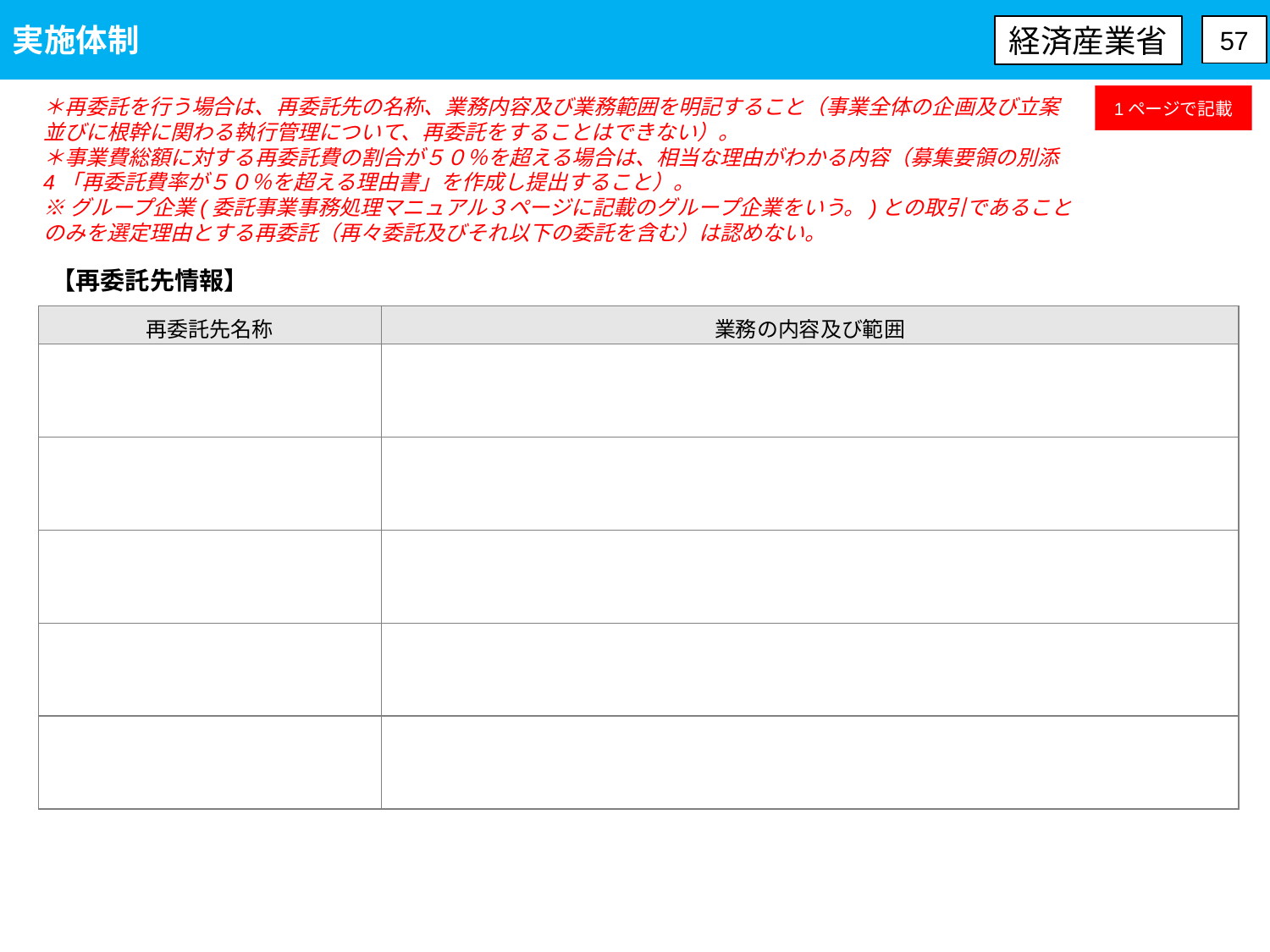

実施体制
経済産業省
57
1ページで記載
＊再委託を行う場合は、再委託先の名称、業務内容及び業務範囲を明記すること（事業全体の企画及び立案並びに根幹に関わる執行管理について、再委託をすることはできない）。
＊事業費総額に対する再委託費の割合が５０％を超える場合は、相当な理由がわかる内容（募集要領の別添4「再委託費率が５０％を超える理由書」を作成し提出すること）。
※グループ企業(委託事業事務処理マニュアル３ページに記載のグループ企業をいう。)との取引であることのみを選定理由とする再委託（再々委託及びそれ以下の委託を含む）は認めない。
【再委託先情報】
| 再委託先名称 | 業務の内容及び範囲 |
| --- | --- |
|  |  |
|  |  |
|  |  |
|  |  |
|  |  |